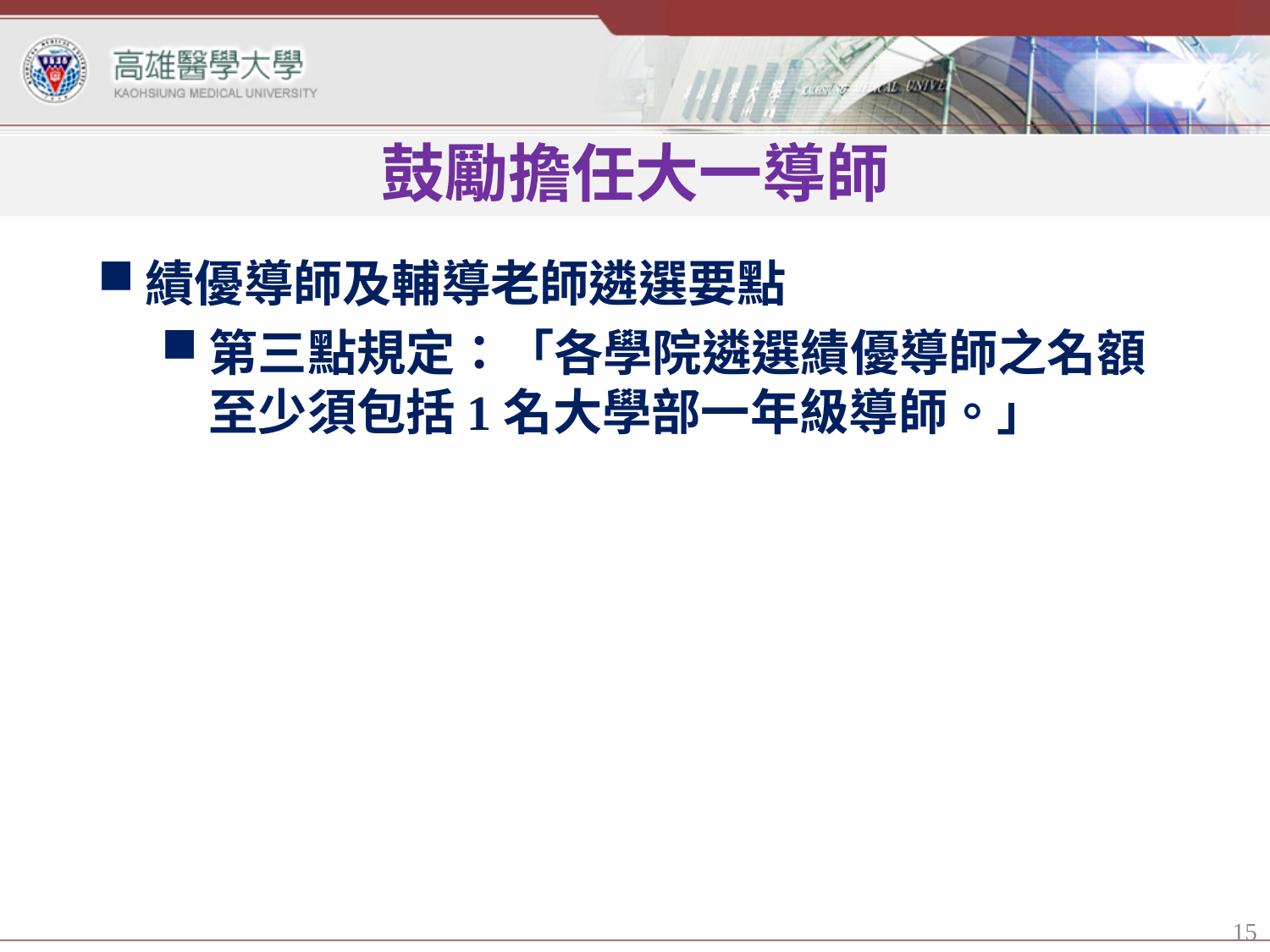

# 鼓勵擔任大一導師
績優導師及輔導老師遴選要點
第三點規定：「各學院遴選績優導師之名額至少須包括1名大學部一年級導師。」